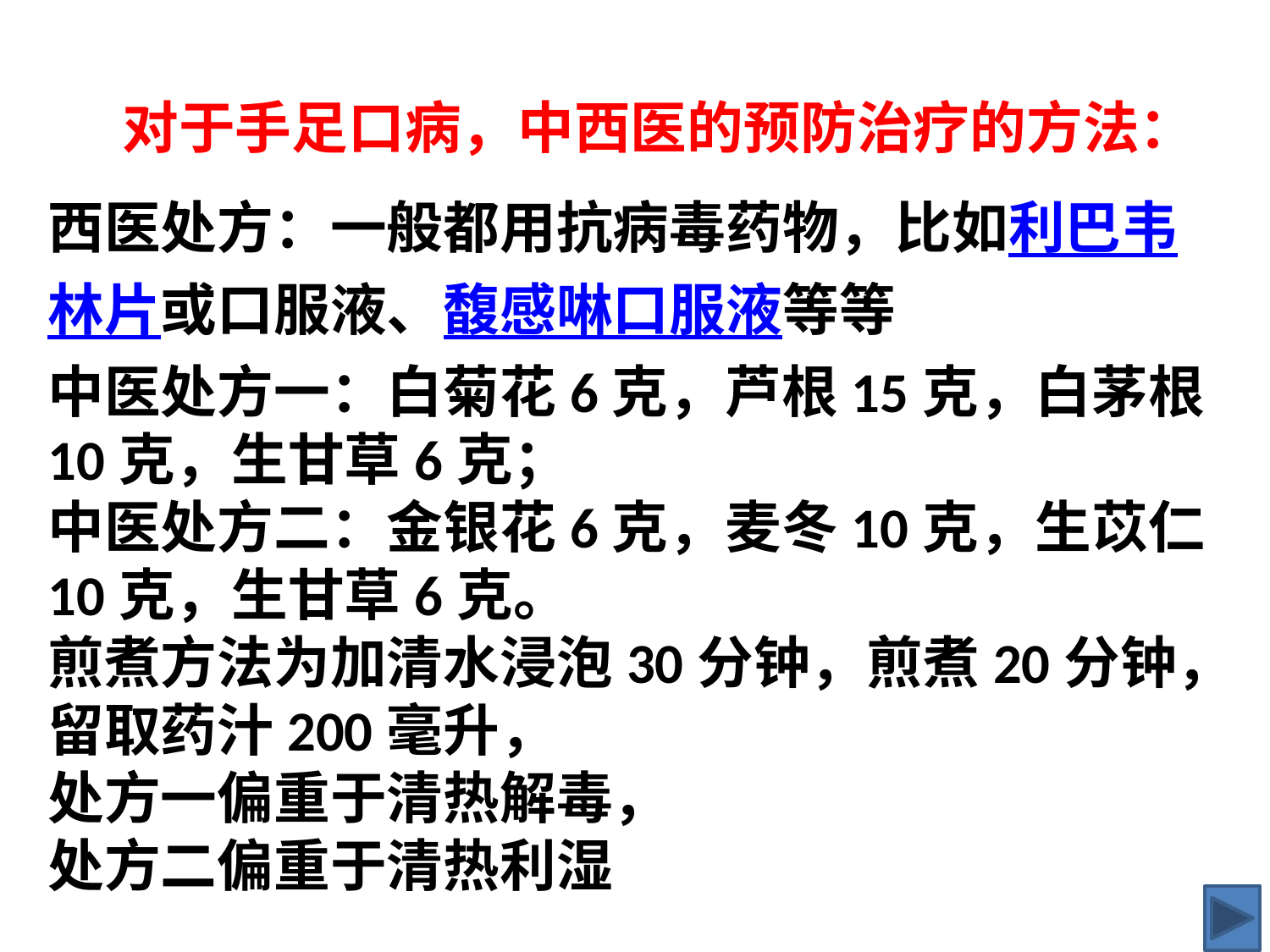

对于手足口病，中西医的预防治疗的方法：

西医处方：一般都用抗病毒药物，比如利巴韦
林片或口服液、馥感啉口服液等等
中医处方一：白菊花6克，芦根15克，白茅根
10克，生甘草6克；
中医处方二：金银花6克，麦冬10克，生苡仁
10克，生甘草6克。
煎煮方法为加清水浸泡30分钟，煎煮20分钟，
留取药汁200毫升，
处方一偏重于清热解毒，
处方二偏重于清热利湿